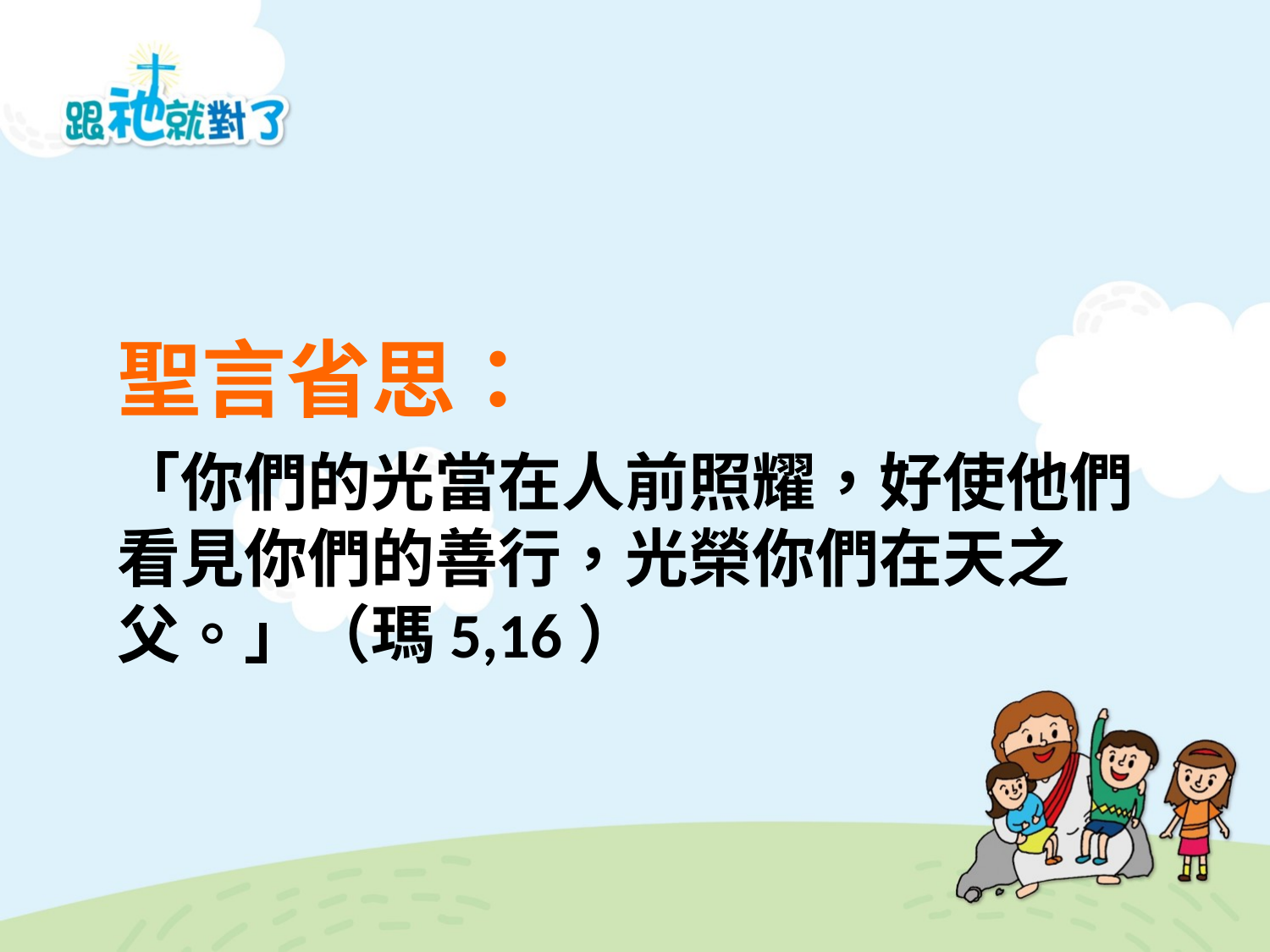

聖言省思：
「你們的光當在人前照耀，好使他們看見你們的善行，光榮你們在天之父。」（瑪5,16）